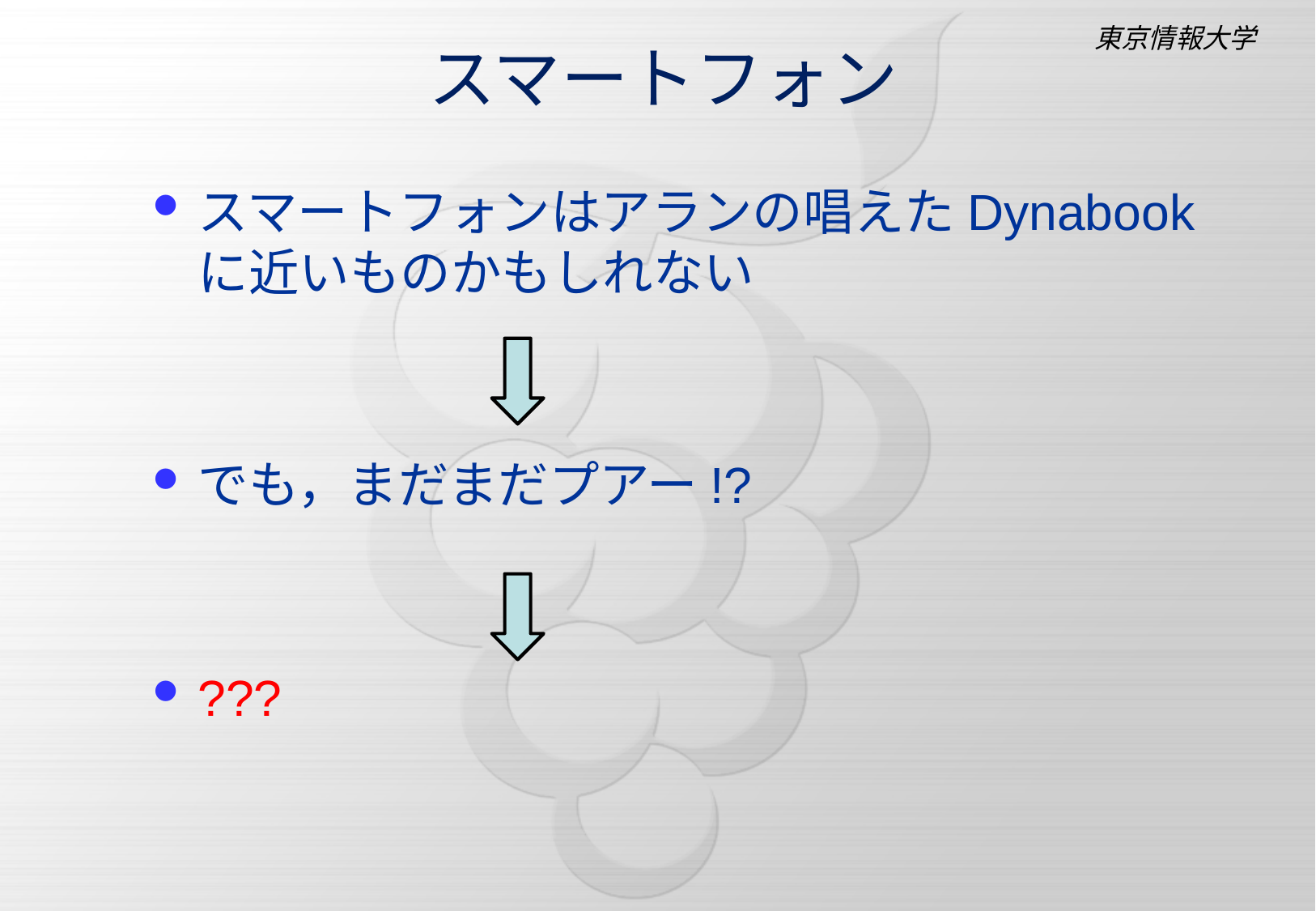

# スマートフォン

スマートフォンはアランの唱えたDynabookに近いものかもしれない

でも，まだまだプアー!?

???